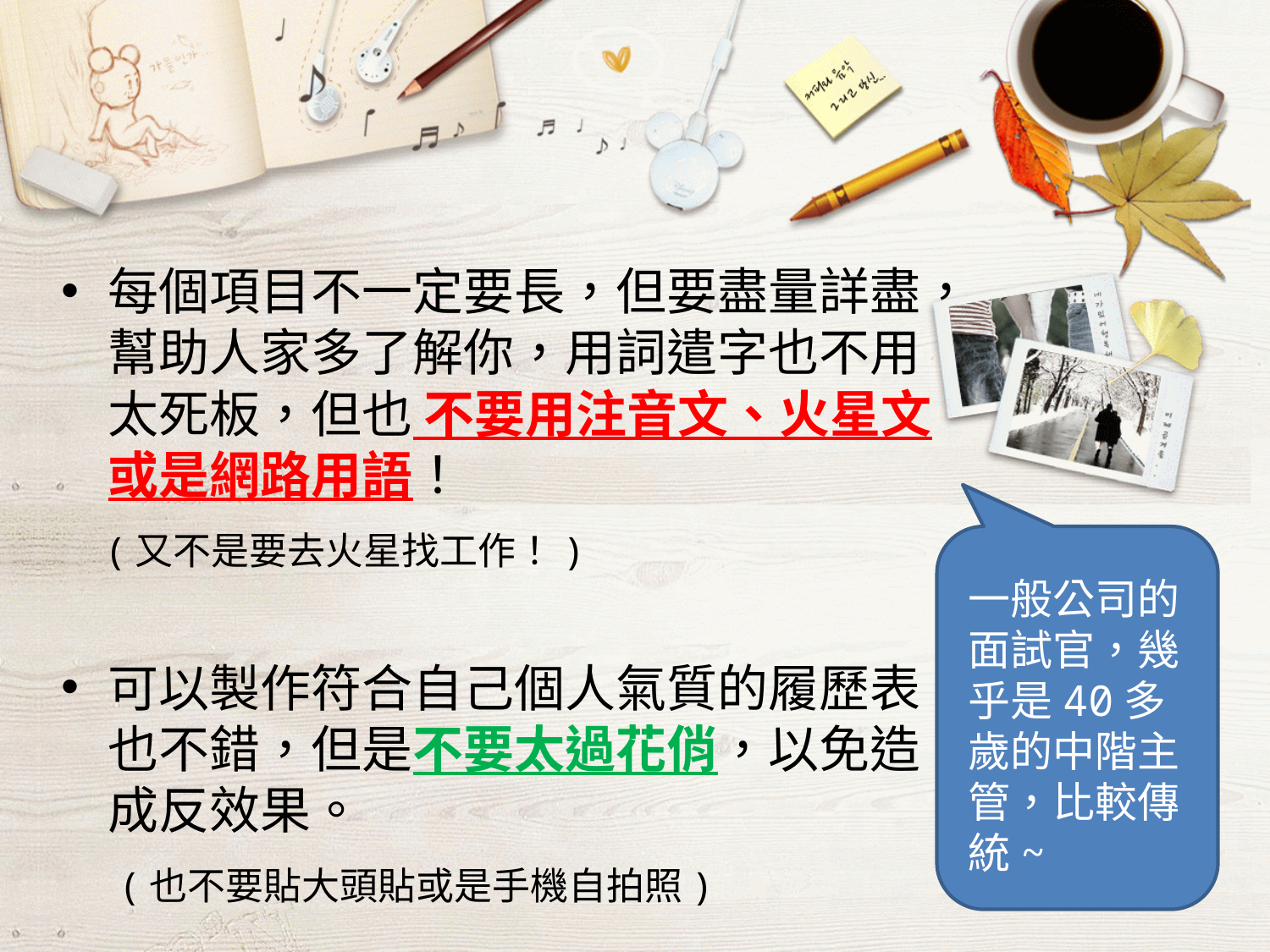

#
每個項目不一定要長，但要盡量詳盡，幫助人家多了解你，用詞遣字也不用太死板，但也 不要用注音文、火星文或是網路用語！
   (又不是要去火星找工作！)

可以製作符合自己個人氣質的履歷表也不錯，但是不要太過花俏，以免造成反效果。
    (也不要貼大頭貼或是手機自拍照)

一般公司的面試官，幾乎是40多歲的中階主管，比較傳統~